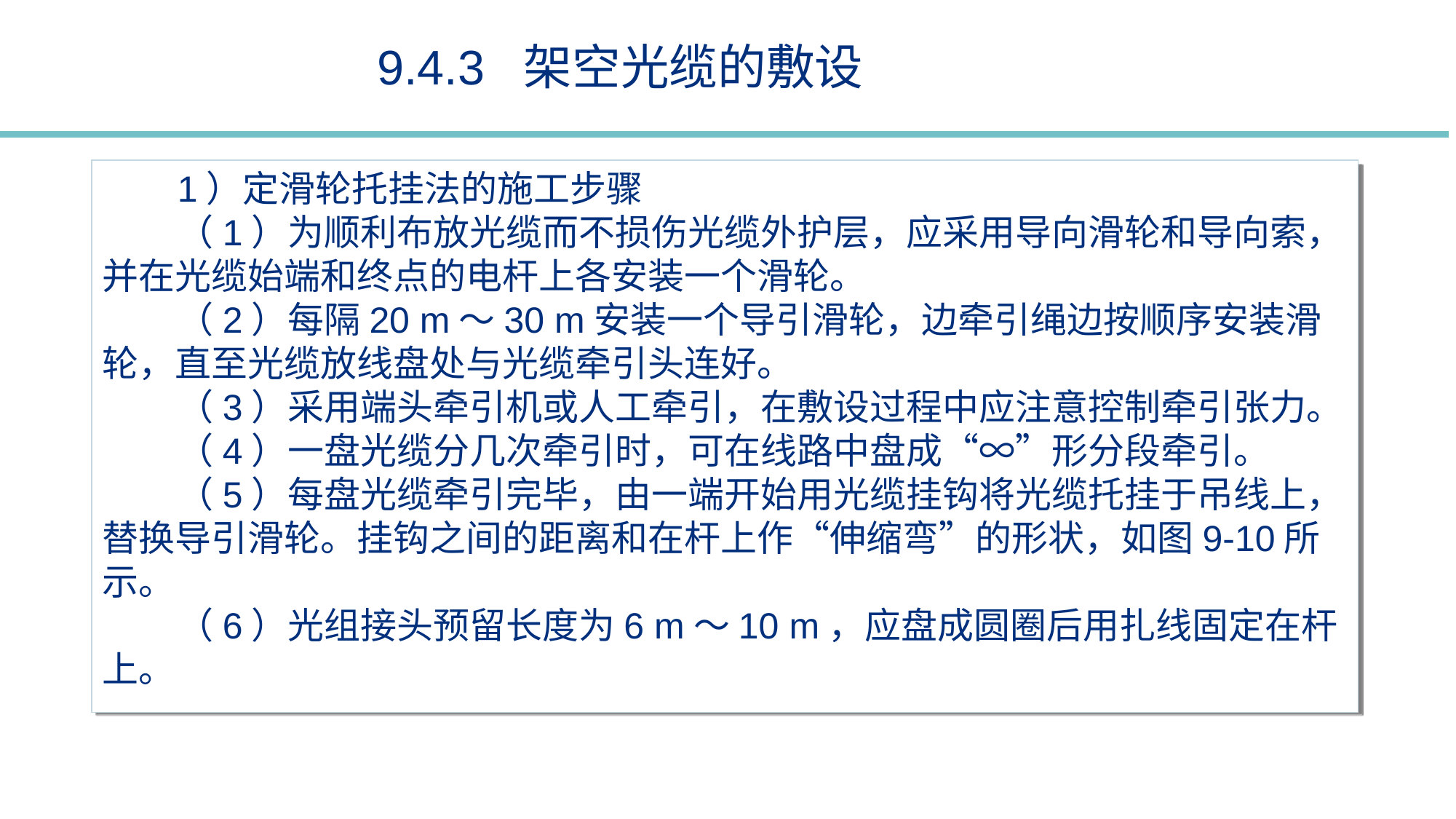

9.4.3  架空光缆的敷设
1）定滑轮托挂法的施工步骤
（1）为顺利布放光缆而不损伤光缆外护层，应采用导向滑轮和导向索，并在光缆始端和终点的电杆上各安装一个滑轮。
（2）每隔20 m～30 m安装一个导引滑轮，边牵引绳边按顺序安装滑轮，直至光缆放线盘处与光缆牵引头连好。
（3）采用端头牵引机或人工牵引，在敷设过程中应注意控制牵引张力。
（4）一盘光缆分几次牵引时，可在线路中盘成“∞”形分段牵引。
（5）每盘光缆牵引完毕，由一端开始用光缆挂钩将光缆托挂于吊线上，替换导引滑轮。挂钩之间的距离和在杆上作“伸缩弯”的形状，如图9-10所示。
（6）光组接头预留长度为6 m～10 m，应盘成圆圈后用扎线固定在杆上。